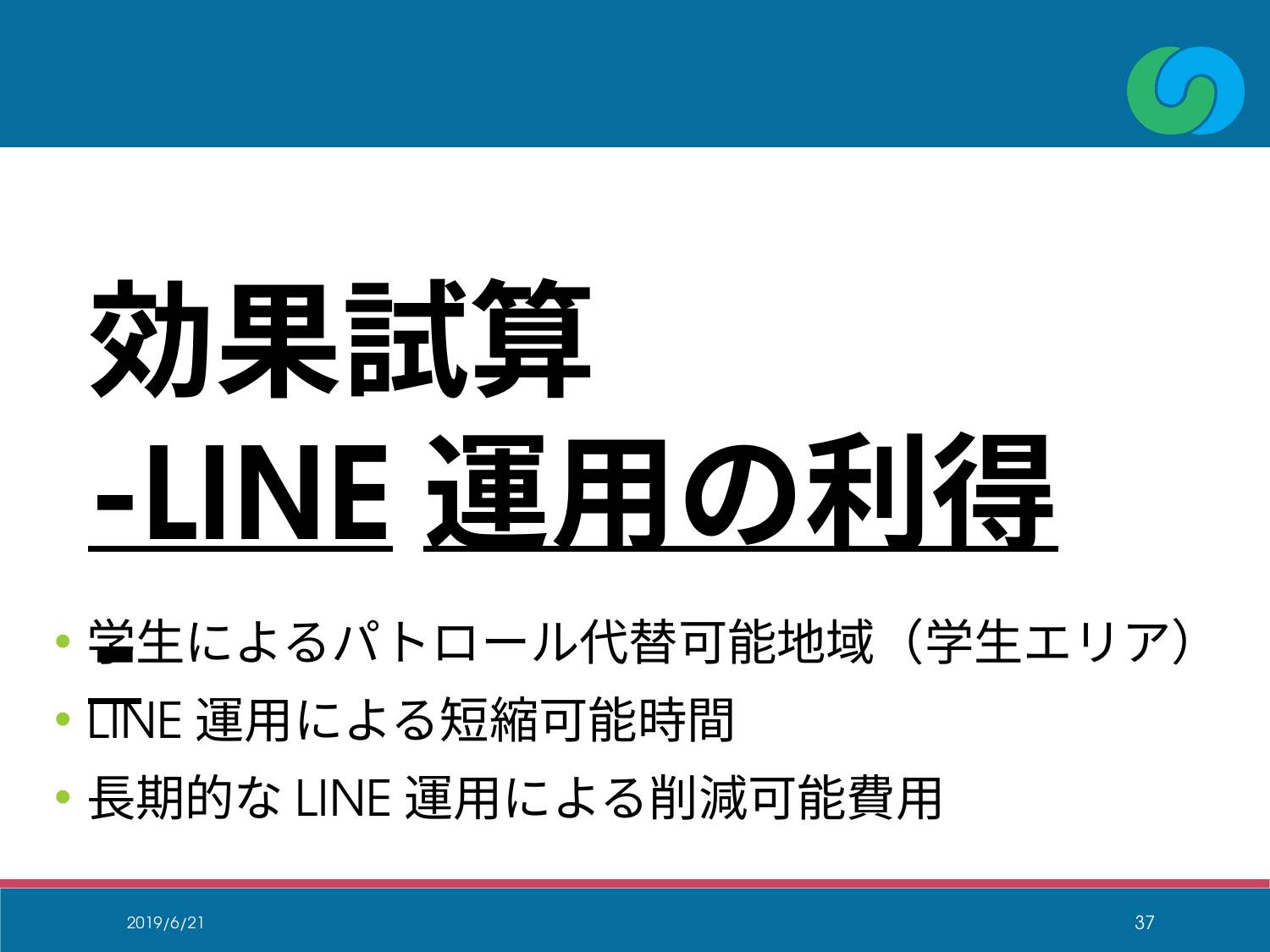

効果試算
-LINE運用の利得-
学生によるパトロール代替可能地域（学生エリア）
LINE運用による短縮可能時間
長期的なLINE運用による削減可能費用
2019/6/21
37